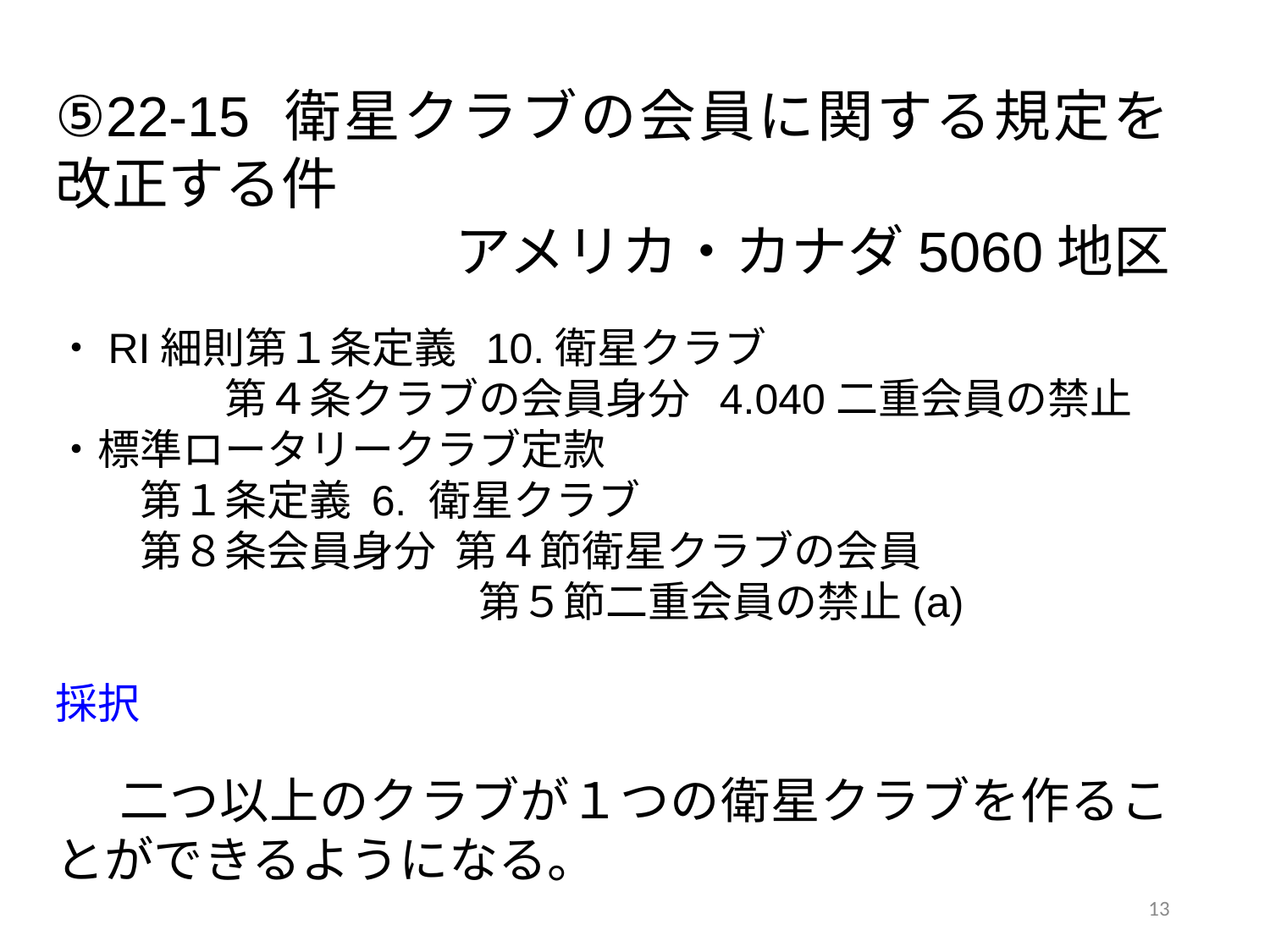

⑤22-15 衛星クラブの会員に関する規定を改正する件
アメリカ・カナダ5060地区

・RI細則第１条定義  10.衛星クラブ
　　　　第４条クラブの会員身分  4.040二重会員の禁止
・標準ロータリークラブ定款
　　第１条定義 6. 衛星クラブ
　　第８条会員身分  第４節衛星クラブの会員
　　　　　　　　　　第５節二重会員の禁止(a)

採択

 　二つ以上のクラブが１つの衛星クラブを作ることができるようになる。

13